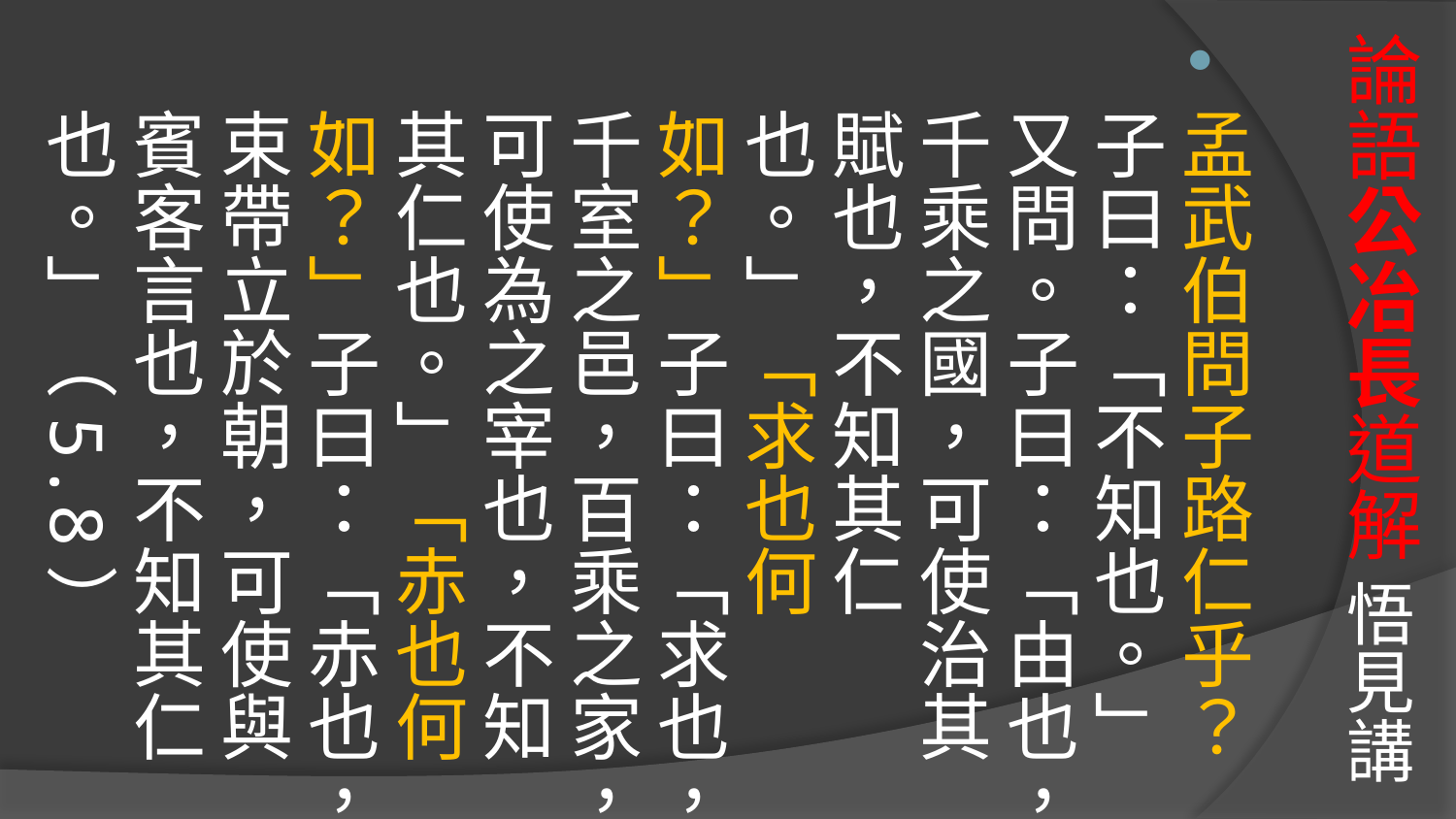

# 論語公冶長道解 悟見講
孟武伯問子路仁乎？子曰：「不知也。」又問。子曰：「由也，千乘之國，可使治其賦也，不知其仁也。」「求也何如？」子曰：「求也，千室之邑，百乘之家，可使為之宰也，不知其仁也。」「赤也何如？」子曰：「赤也，束帶立於朝，可使與賓客言也，不知其仁也。」（5.8）